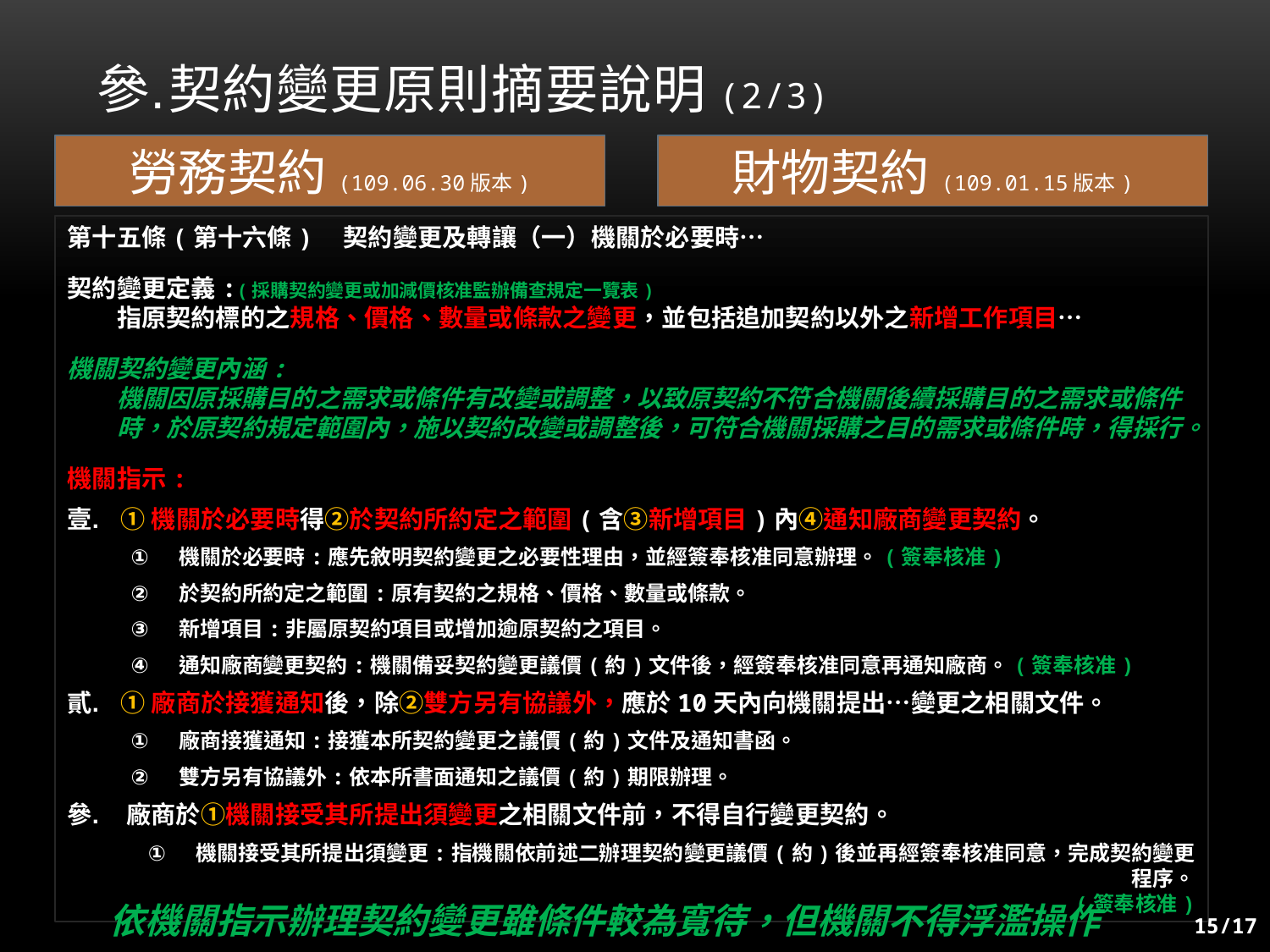

# 契約變更原則摘要說明(2/3)
勞務契約(109.06.30版本)
財物契約(109.01.15版本)
第十五條(第十六條)　契約變更及轉讓（一）機關於必要時…
契約變更定義:(採購契約變更或加減價核准監辦備查規定一覽表)
　　指原契約標的之規格、價格、數量或條款之變更，並包括追加契約以外之新增工作項目…
機關契約變更內涵:
　　機關因原採購目的之需求或條件有改變或調整，以致原契約不符合機關後續採購目的之需求或條件
　　時，於原契約規定範圍內，施以契約改變或調整後，可符合機關採購之目的需求或條件時，得採行。
機關指示:
 ①機關於必要時得②於契約所約定之範圍(含③新增項目)內④通知廠商變更契約。
機關於必要時:應先敘明契約變更之必要性理由，並經簽奉核准同意辦理。(簽奉核准)
於契約所約定之範圍:原有契約之規格、價格、數量或條款。
新增項目:非屬原契約項目或增加逾原契約之項目。
通知廠商變更契約:機關備妥契約變更議價(約)文件後，經簽奉核准同意再通知廠商。(簽奉核准)
 ①廠商於接獲通知後，除②雙方另有協議外，應於10天內向機關提出…變更之相關文件。
廠商接獲通知:接獲本所契約變更之議價(約)文件及通知書函。
雙方另有協議外:依本所書面通知之議價(約)期限辦理。
 廠商於①機關接受其所提出須變更之相關文件前，不得自行變更契約。
機關接受其所提出須變更:指機關依前述二辦理契約變更議價(約)後並再經簽奉核准同意，完成契約變更程序。
(簽奉核准)
依機關指示辦理契約變更雖條件較為寬待，但機關不得浮濫操作
15/17